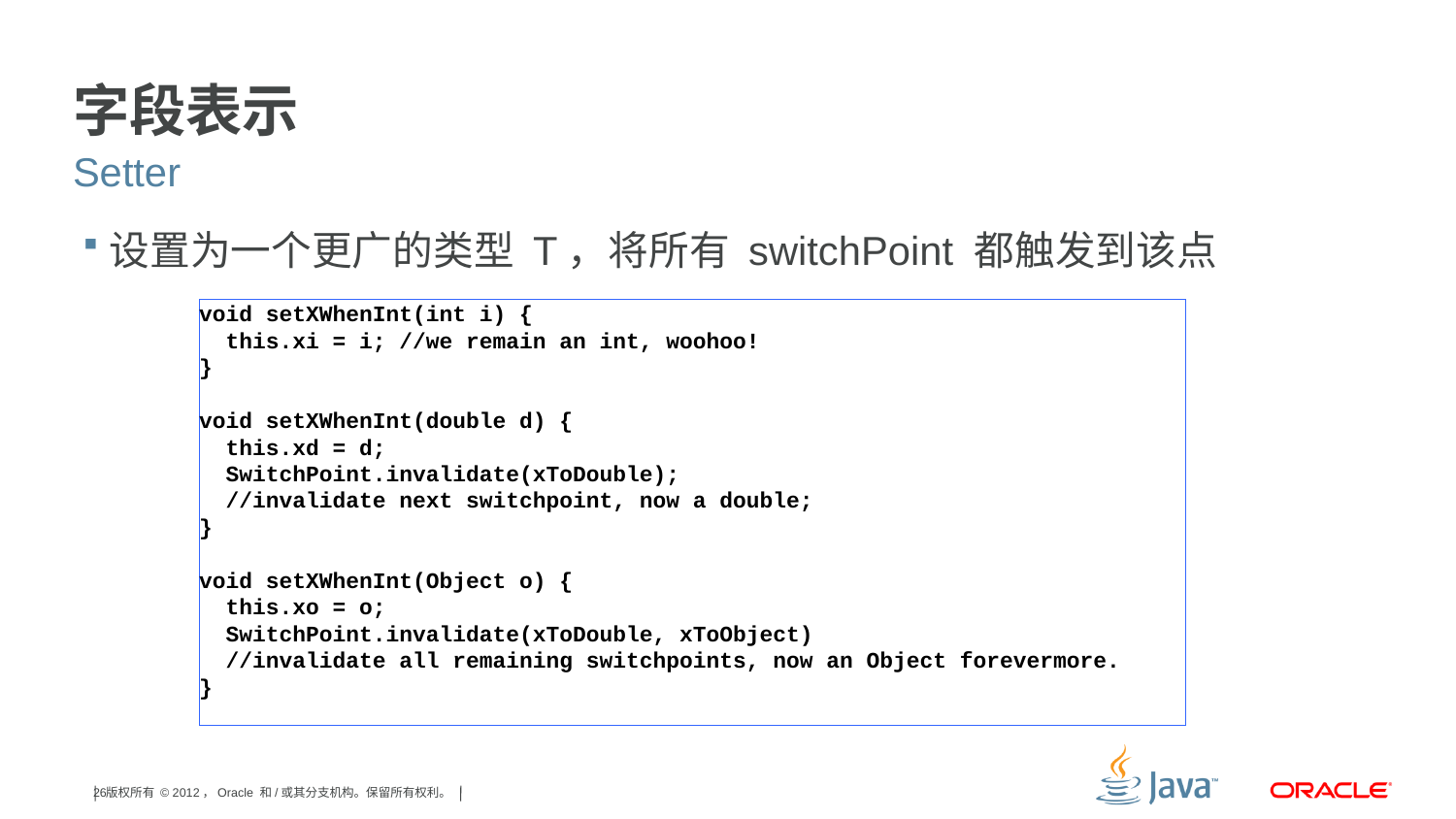

# 字段表示
Setter
设置为一个更广的类型 T，将所有 switchPoint 都触发到该点
void setXWhenInt(int i) {
  this.xi = i; //we remain an int, woohoo!
}

void setXWhenInt(double d) {
  this.xd = d;
  SwitchPoint.invalidate(xToDouble);
  //invalidate next switchpoint, now a double;
}

void setXWhenInt(Object o) {
  this.xo = o;
  SwitchPoint.invalidate(xToDouble, xToObject)
  //invalidate all remaining switchpoints, now an Object forevermore.
}